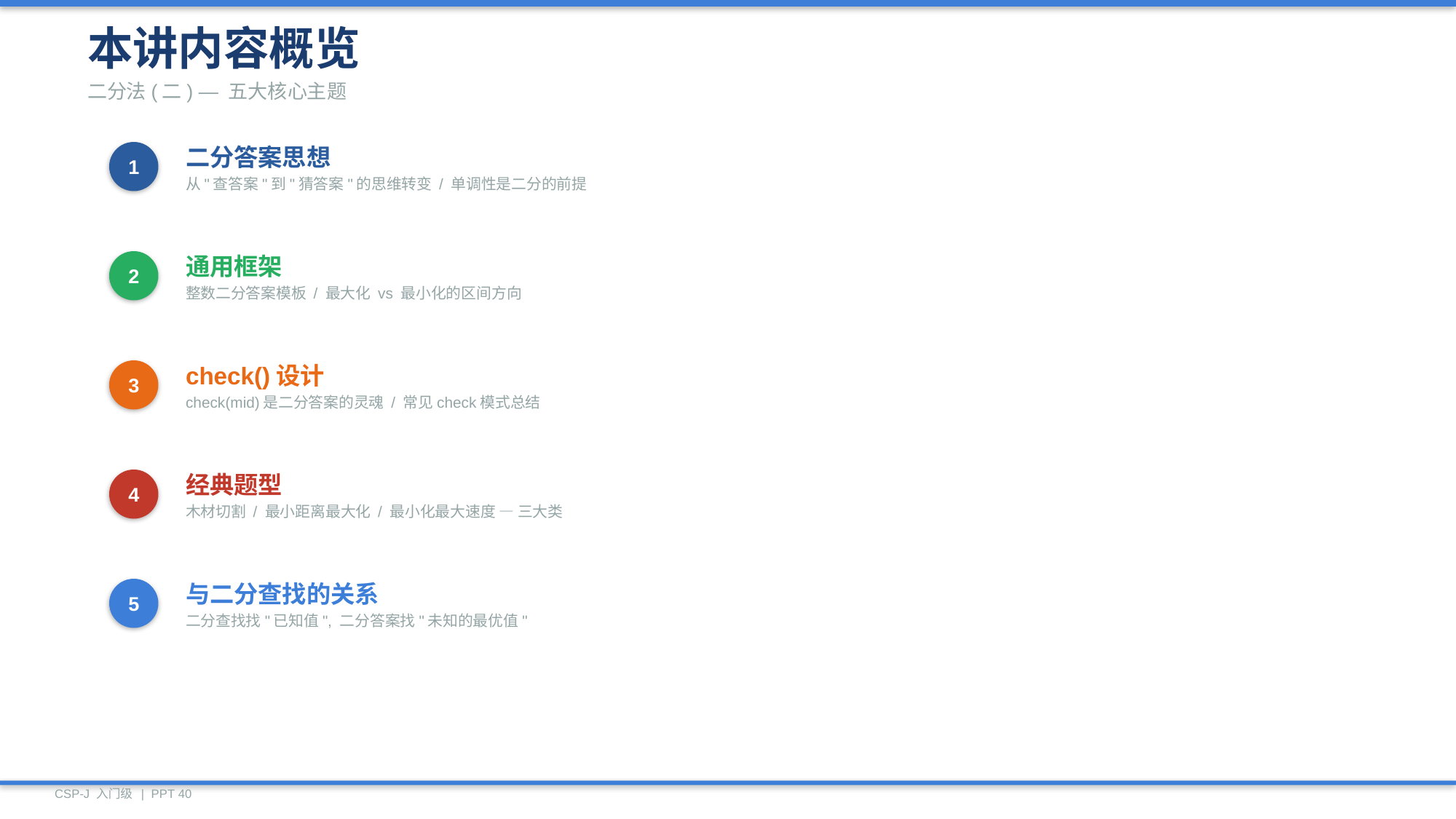

本讲内容概览
二分法(二) — 五大核心主题
1
二分答案思想
从"查答案"到"猜答案"的思维转变 / 单调性是二分的前提
2
通用框架
整数二分答案模板 / 最大化 vs 最小化的区间方向
3
check()设计
check(mid)是二分答案的灵魂 / 常见check模式总结
4
经典题型
木材切割 / 最小距离最大化 / 最小化最大速度 — 三大类
5
与二分查找的关系
二分查找找"已知值", 二分答案找"未知的最优值"

CSP-J 入门级  |  PPT 40